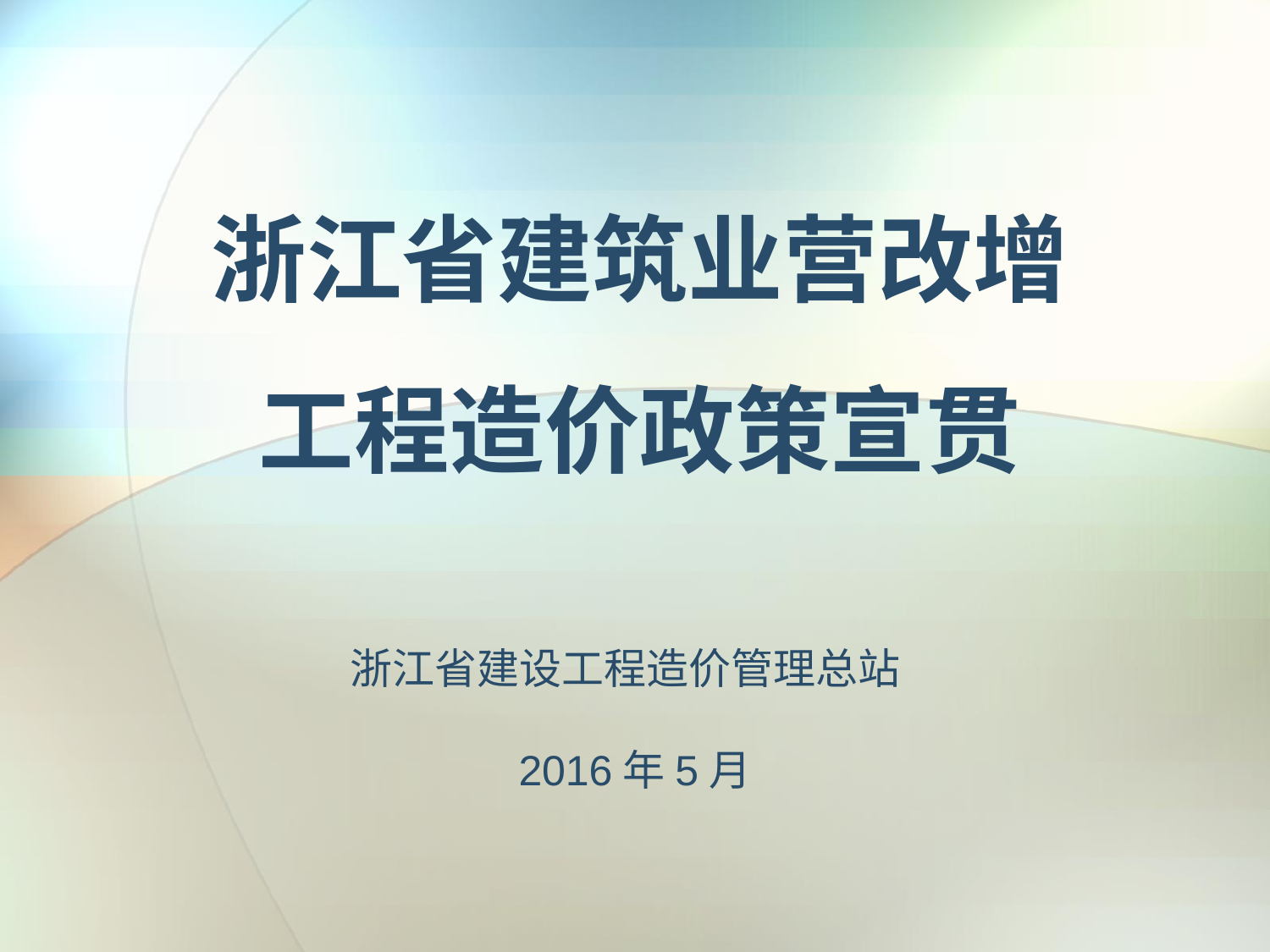

# 浙江省建筑业营改增 工程造价政策宣贯
浙江省建设工程造价管理总站

2016年5月